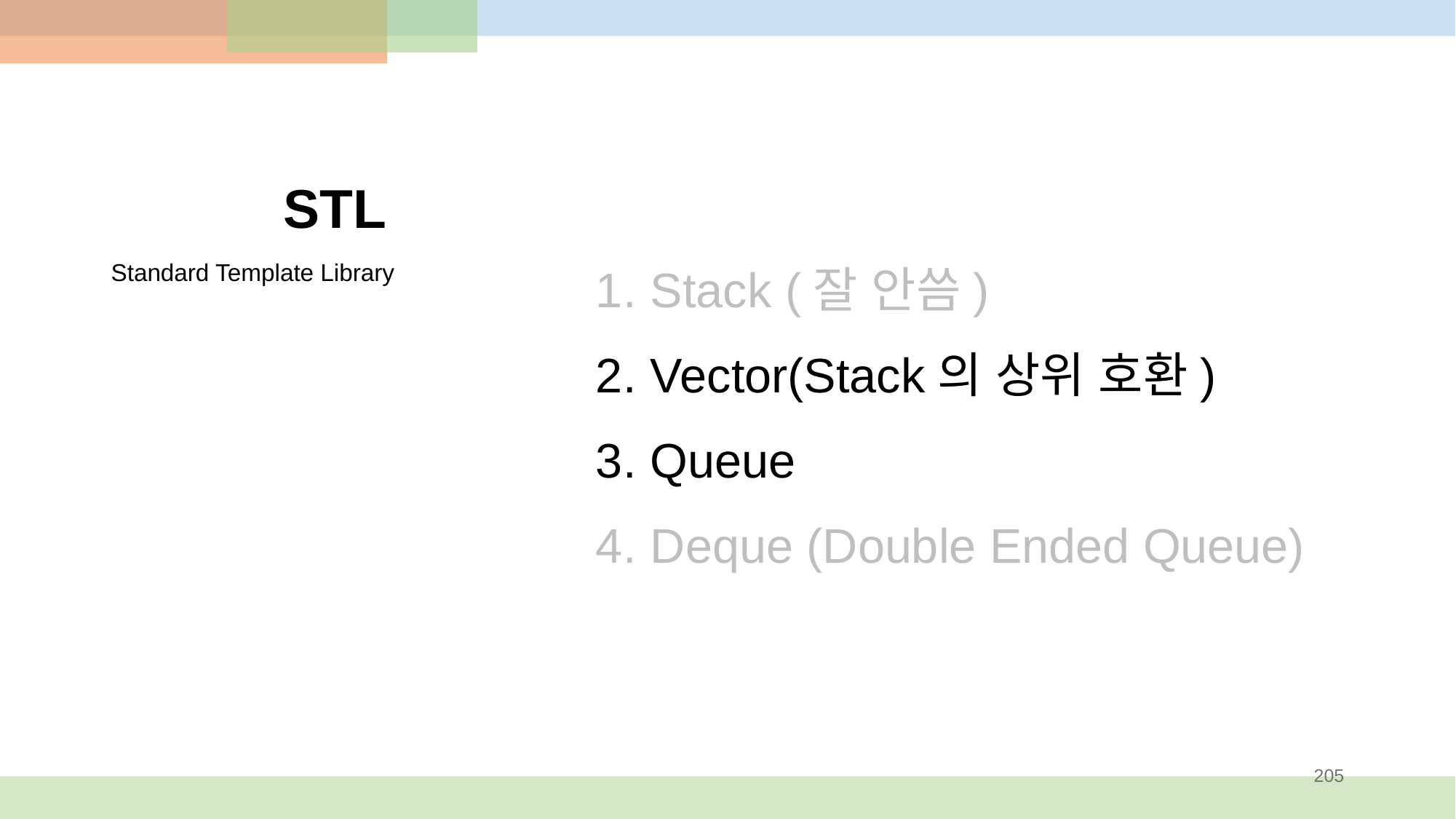

# STL
Stack (잘 안씀)
Vector(Stack의 상위 호환)
Queue
Deque (Double Ended Queue)

Standard Template Library
205